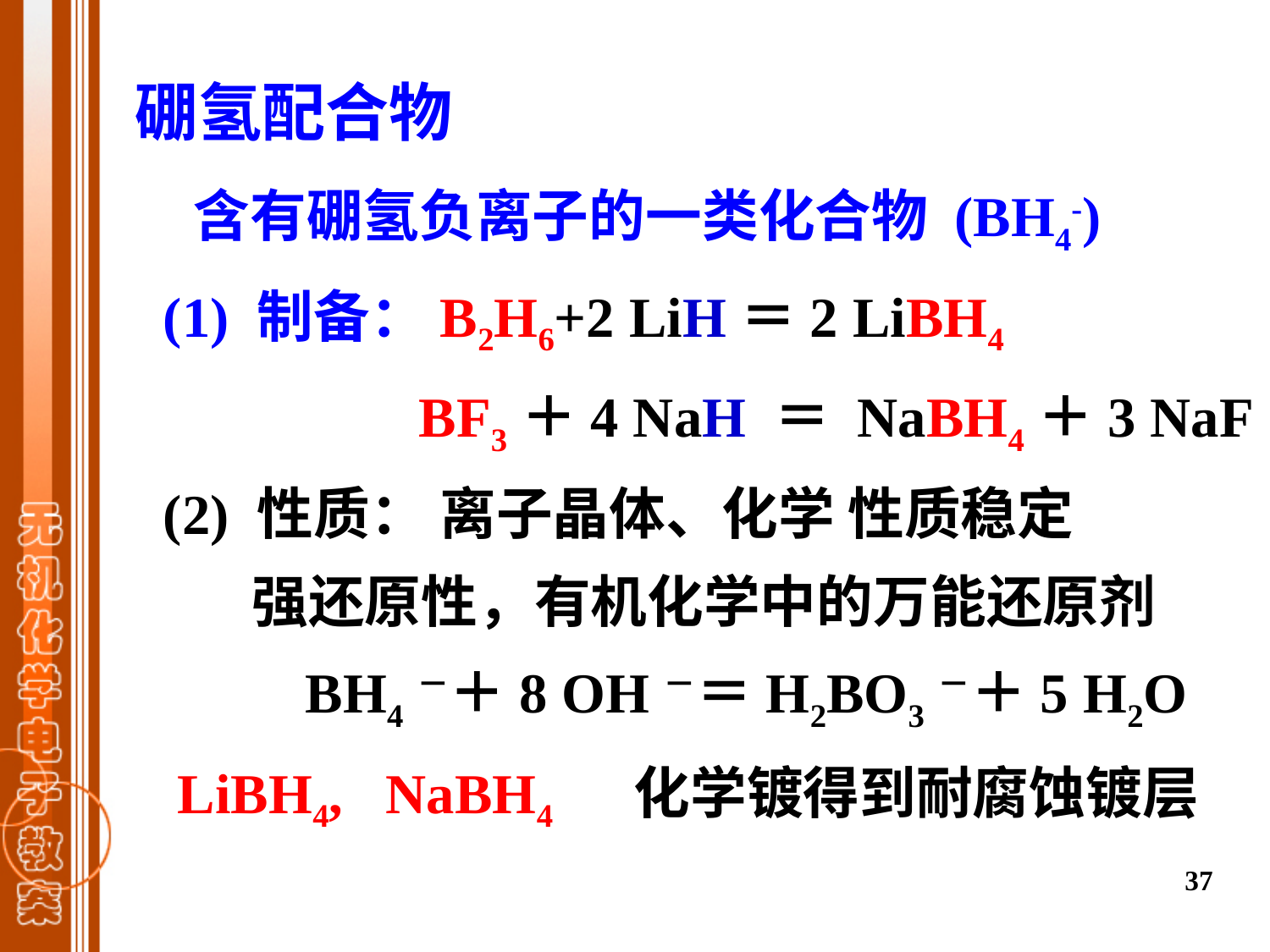

硼氢配合物
   含有硼氢负离子的一类化合物 (BH4-)
  (1) 制备：B2H6+2 LiH＝2 LiBH4
                    BF3＋4 NaH ＝ NaBH4＋3 NaF
  (2) 性质： 离子晶体、化学 性质稳定
        强还原性，有机化学中的万能还原剂
            BH4－＋8 OH－＝H2BO3－＋5 H2O
   LiBH4,   NaBH4      化学镀得到耐腐蚀镀层
37